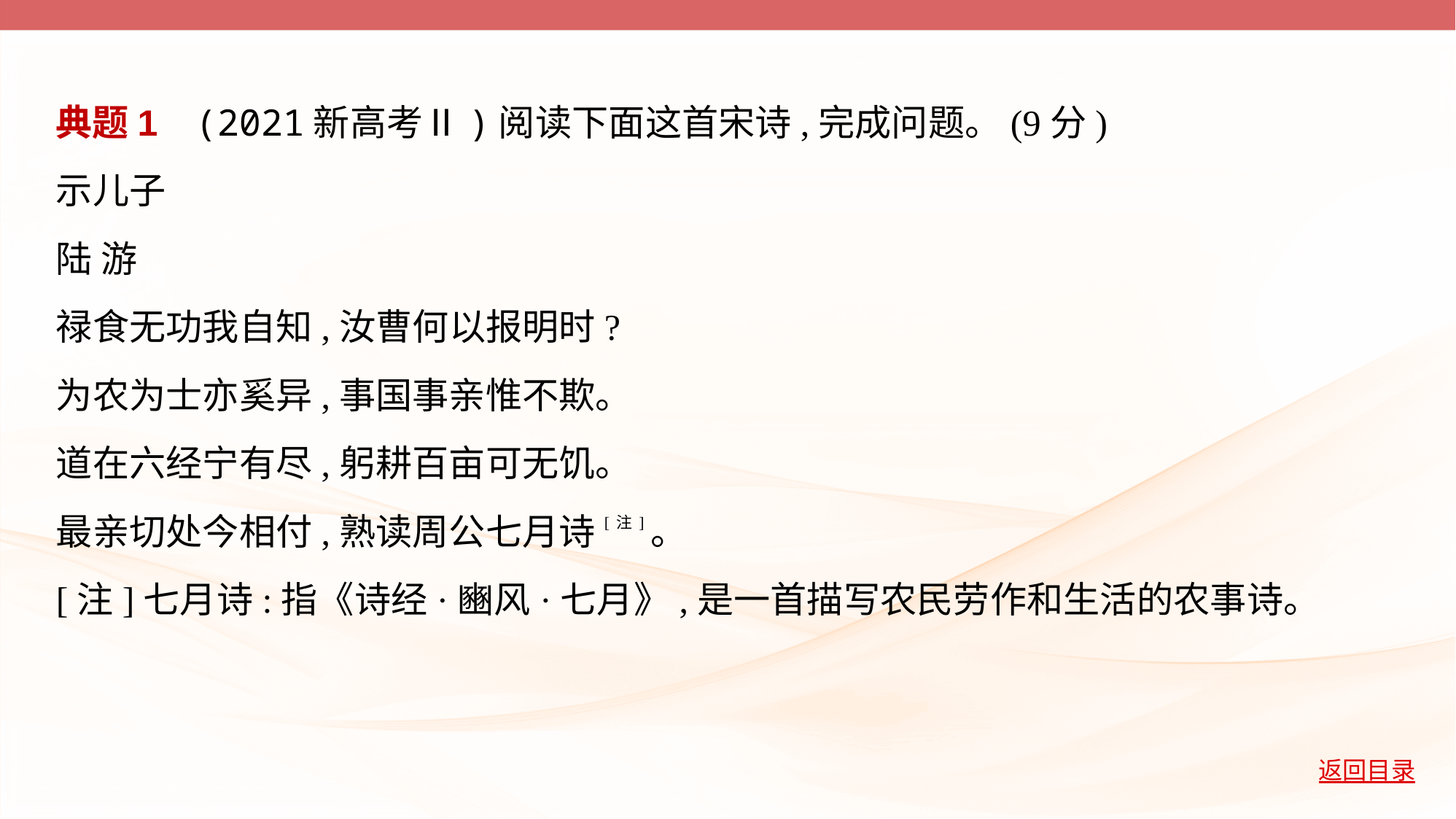

典题1    (2021新高考Ⅱ)阅读下面这首宋诗,完成问题。(9分)
示儿子
陆 游
禄食无功我自知,汝曹何以报明时?
为农为士亦奚异,事国事亲惟不欺。
道在六经宁有尽,躬耕百亩可无饥。
最亲切处今相付,熟读周公七月诗[注]。
[注]七月诗:指《诗经·豳风·七月》,是一首描写农民劳作和生活的农事诗。